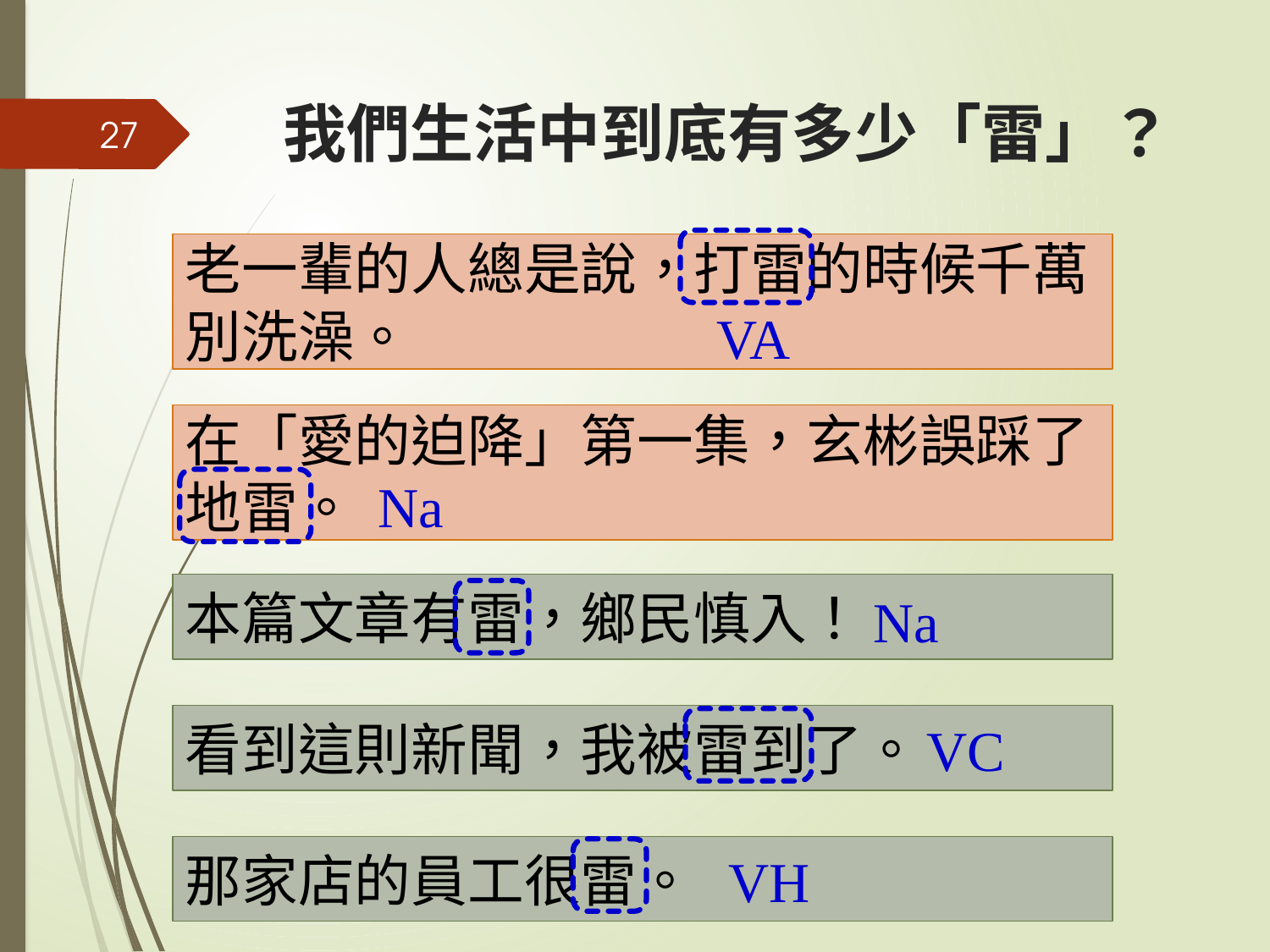

# 我們生活中到底有多少「雷」？
27

老一輩的人總是說，打雷的時候千萬別洗澡。
VA
在「愛的迫降」第一集，玄彬誤踩了地雷。
Na

本篇文章有雷，鄉民慎入！

Na
看到這則新聞，我被雷到了。

VC
那家店的員工很雷。

VH